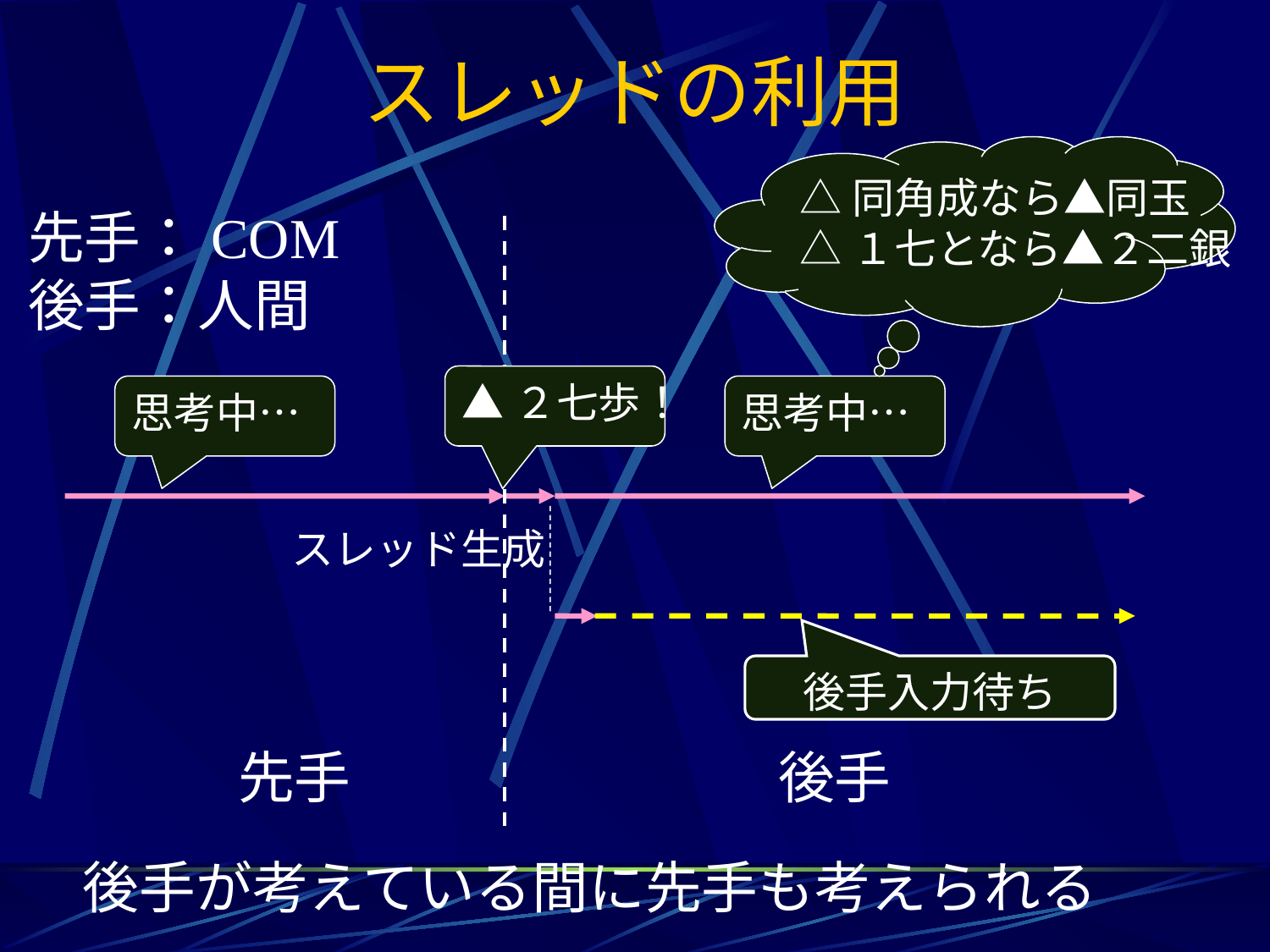

# スレッドの利用
△同角成なら▲同玉
△１七となら▲２二銀
先手：COM
後手：人間
▲２七歩！
思考中…

思考中…

スレッド生成

後手入力待ち
先手
後手
後手が考えている間に先手も考えられる